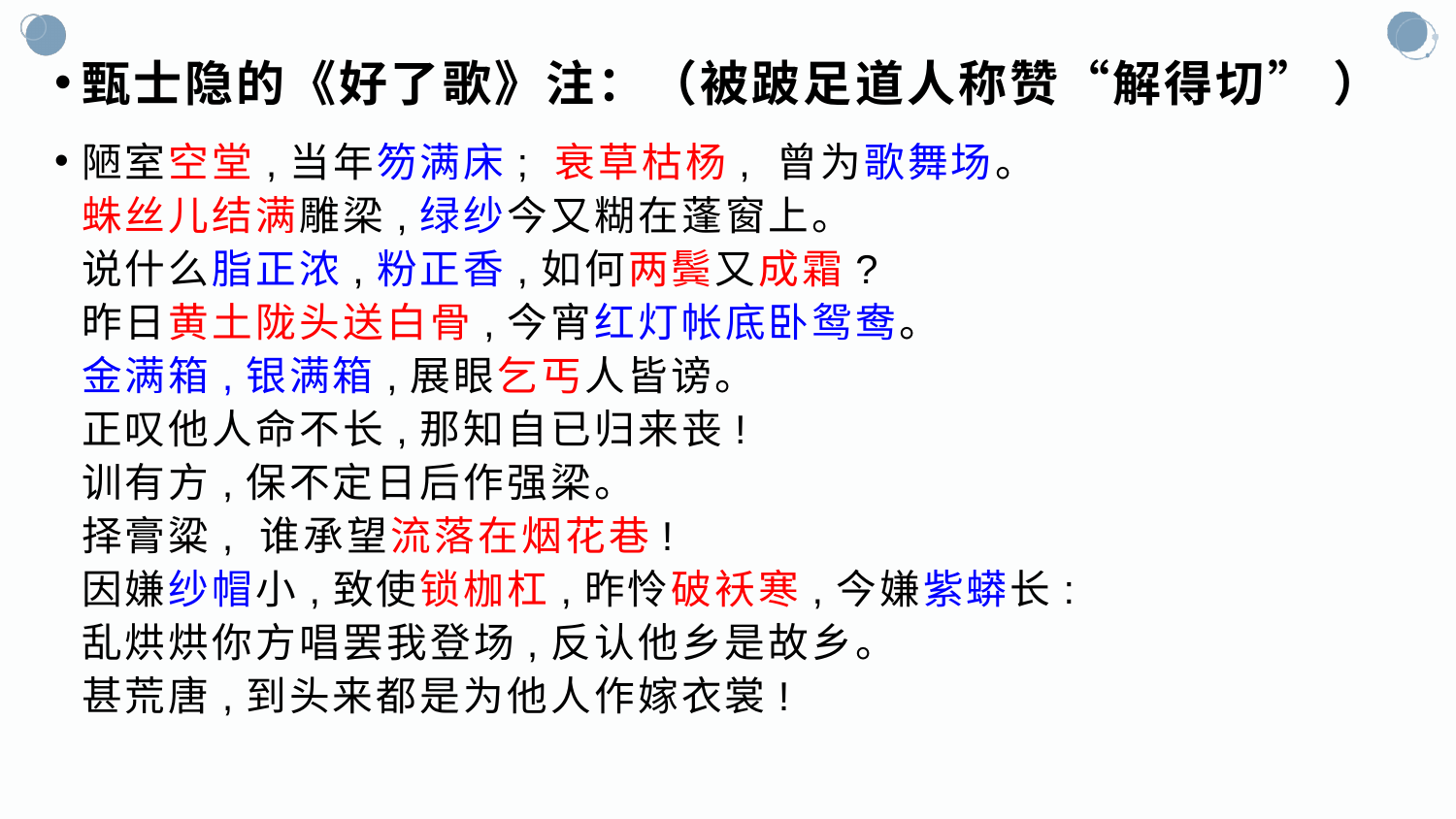

甄士隐的《好了歌》注：（被跛足道人称赞“解得切” ）
陋室空堂,当年笏满床; 衰草枯杨, 曾为歌舞场。
蛛丝儿结满雕梁,绿纱今又糊在蓬窗上。
说什么脂正浓,粉正香,如何两鬓又成霜?
昨日黄土陇头送白骨,今宵红灯帐底卧鸳鸯。
金满箱,银满箱,展眼乞丐人皆谤。
正叹他人命不长,那知自已归来丧!
训有方,保不定日后作强梁。
择膏粱, 谁承望流落在烟花巷!
因嫌纱帽小,致使锁枷杠,昨怜破袄寒,今嫌紫蟒长:
乱烘烘你方唱罢我登场,反认他乡是故乡。
甚荒唐,到头来都是为他人作嫁衣裳!